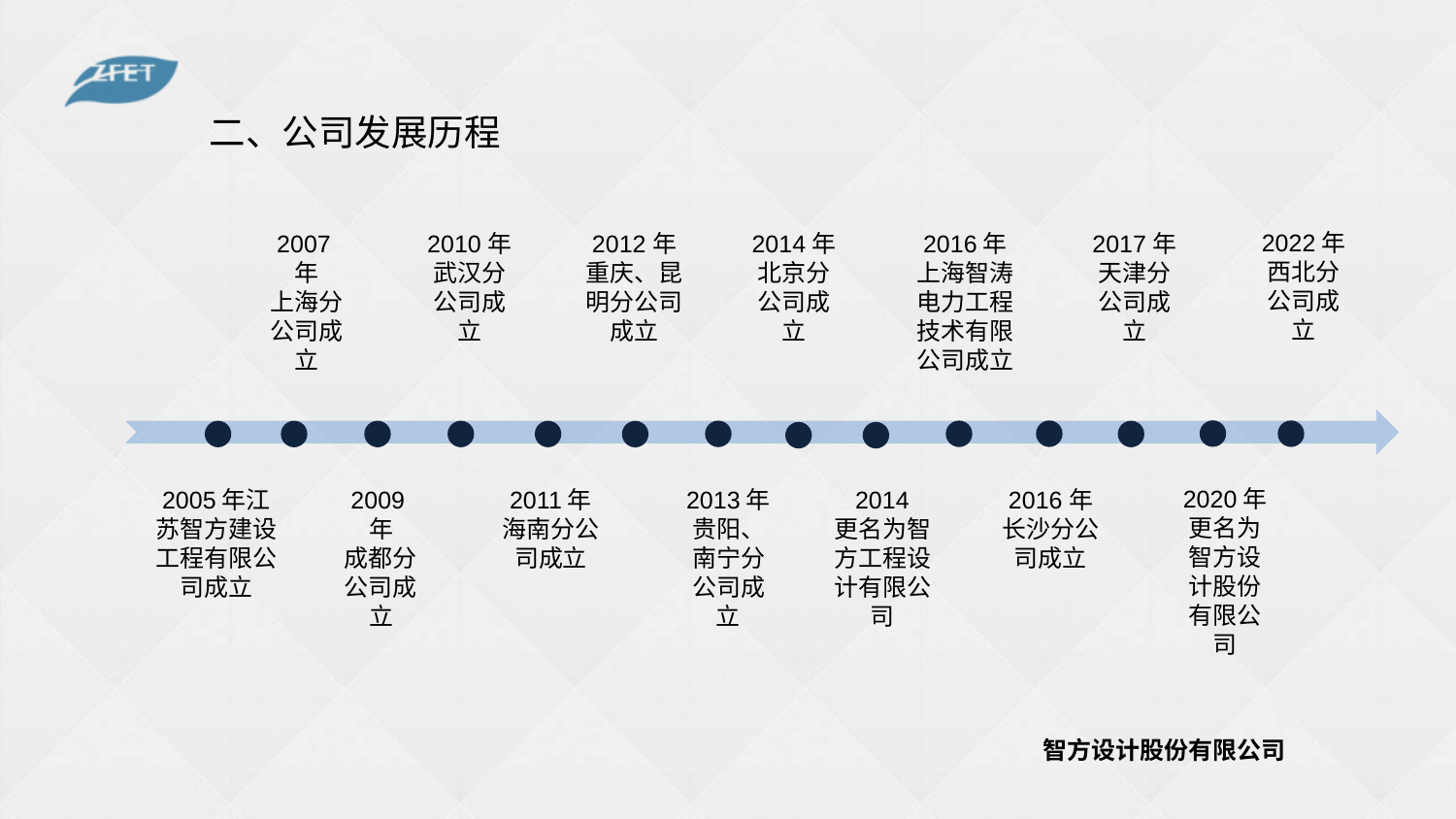

二、公司发展历程
2022年西北分公司成立
2007年
上海分公司成立
2017年
天津分公司成立
2010年
武汉分公司成立
2012年
重庆、昆明分公司成立
2016年
上海智涛电力工程技术有限公司成立
2014年
北京分公司成立

2020年更名为智方设计股份有限公司
2009年
成都分公司成立
2016年
长沙分公司成立
2005年江苏智方建设工程有限公司成立

2011年
海南分公司成立
2013年
贵阳、南宁分公司成立
2014
更名为智方工程设计有限公司
          智方设计股份有限公司